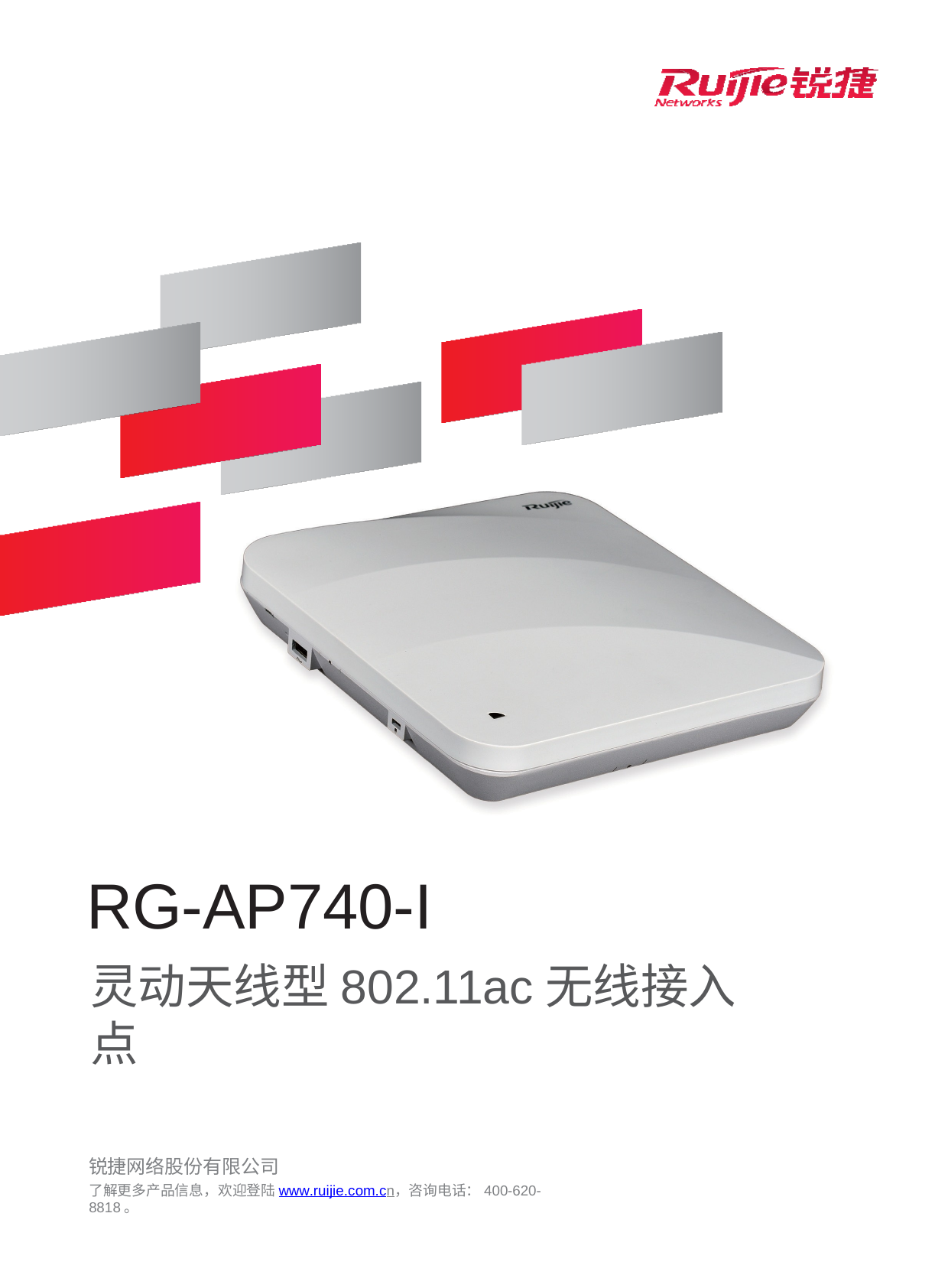

RG-AP740-I
灵动天线型802.11ac无线接入点
锐捷网络股份有限公司
了解更多产品信息，欢迎登陆www.ruijie.com.cn，咨询电话：400-620-8818。